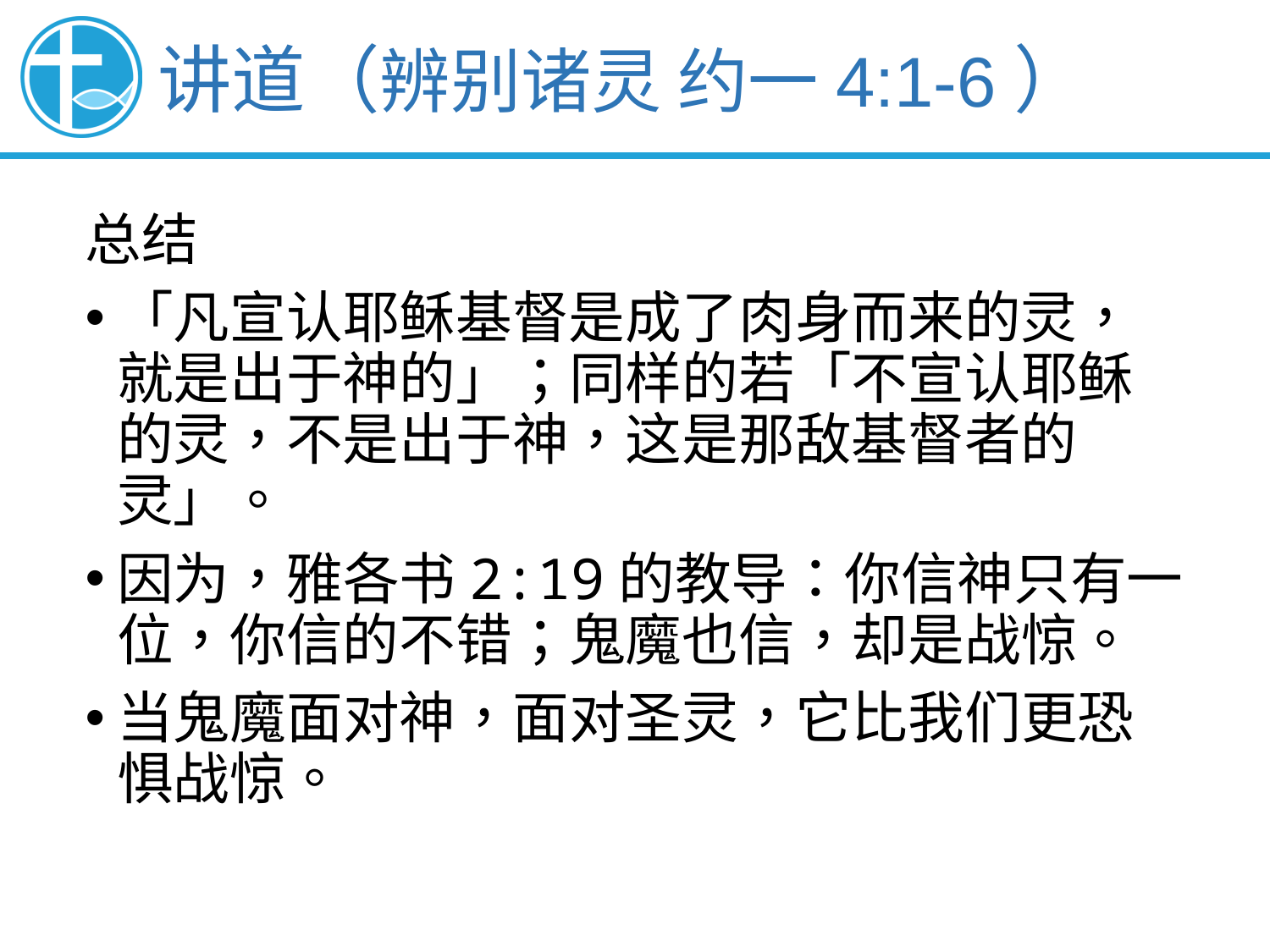

讲道（辨别诸灵 约一4:1-6）
总结
「凡宣认耶稣基督是成了肉身而来的灵，就是出于神的」；同样的若「不宣认耶稣的灵，不是出于神，这是那敌基督者的灵」。
因为，雅各书2:19的教导：你信神只有一位，你信的不错；鬼魔也信，却是战惊。
当鬼魔面对神，面对圣灵，它比我们更恐惧战惊。